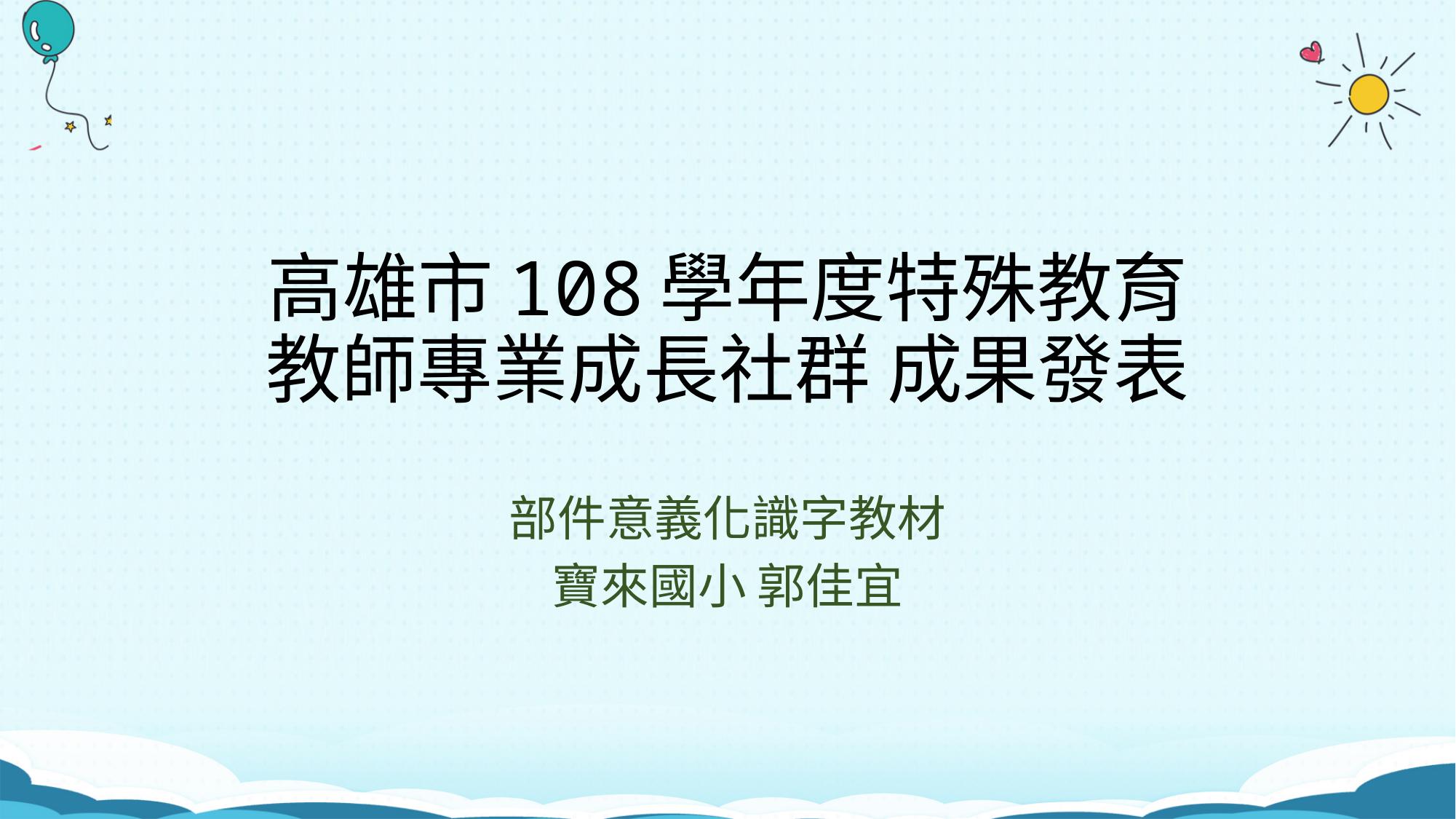

# 高雄市108學年度特殊教育 教師專業成長社群 成果發表

部件意義化識字教材
寶來國小 郭佳宜